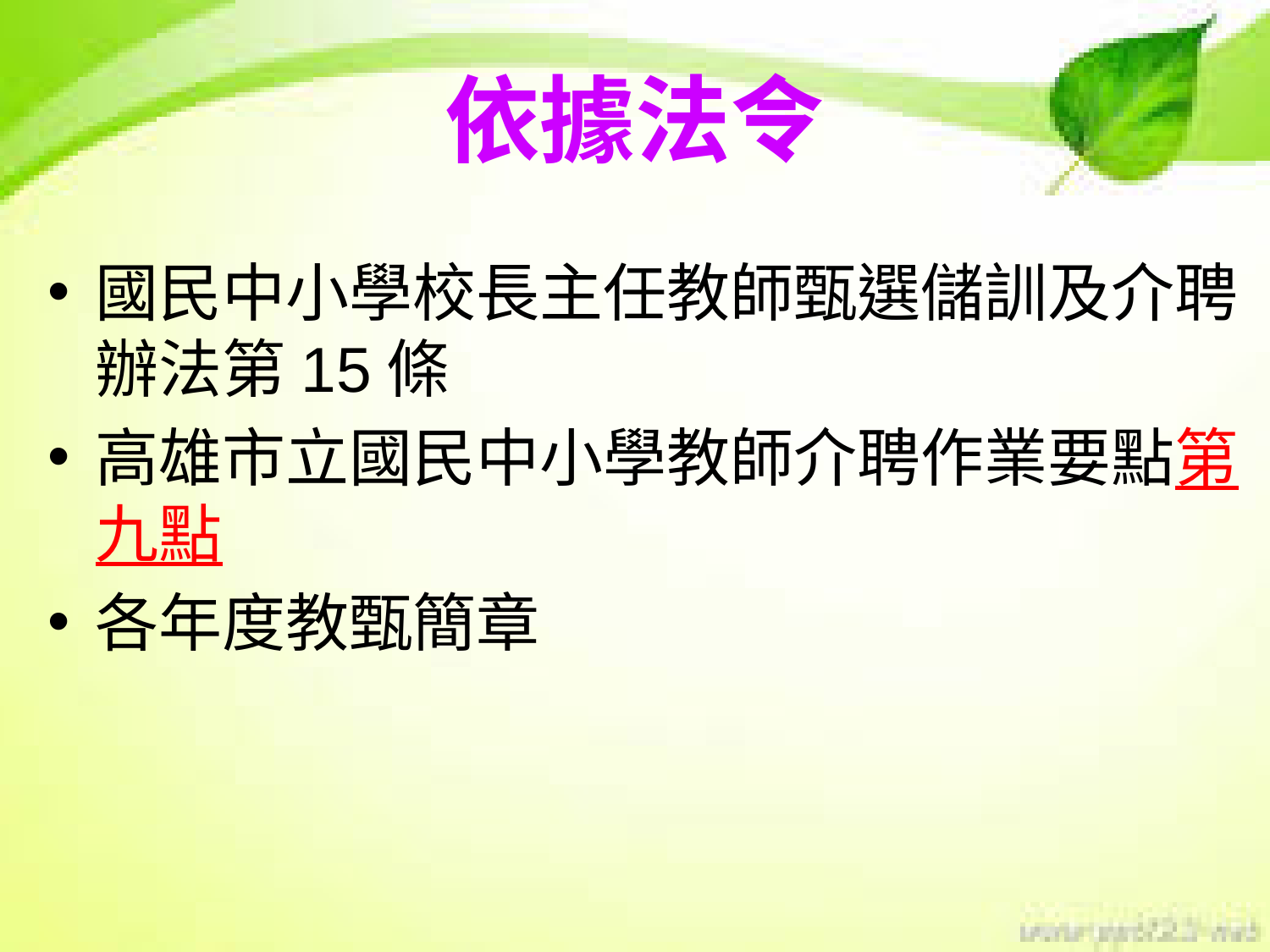

# 依據法令
國民中小學校長主任教師甄選儲訓及介聘辦法第15條
高雄市立國民中小學教師介聘作業要點第九點
各年度教甄簡章